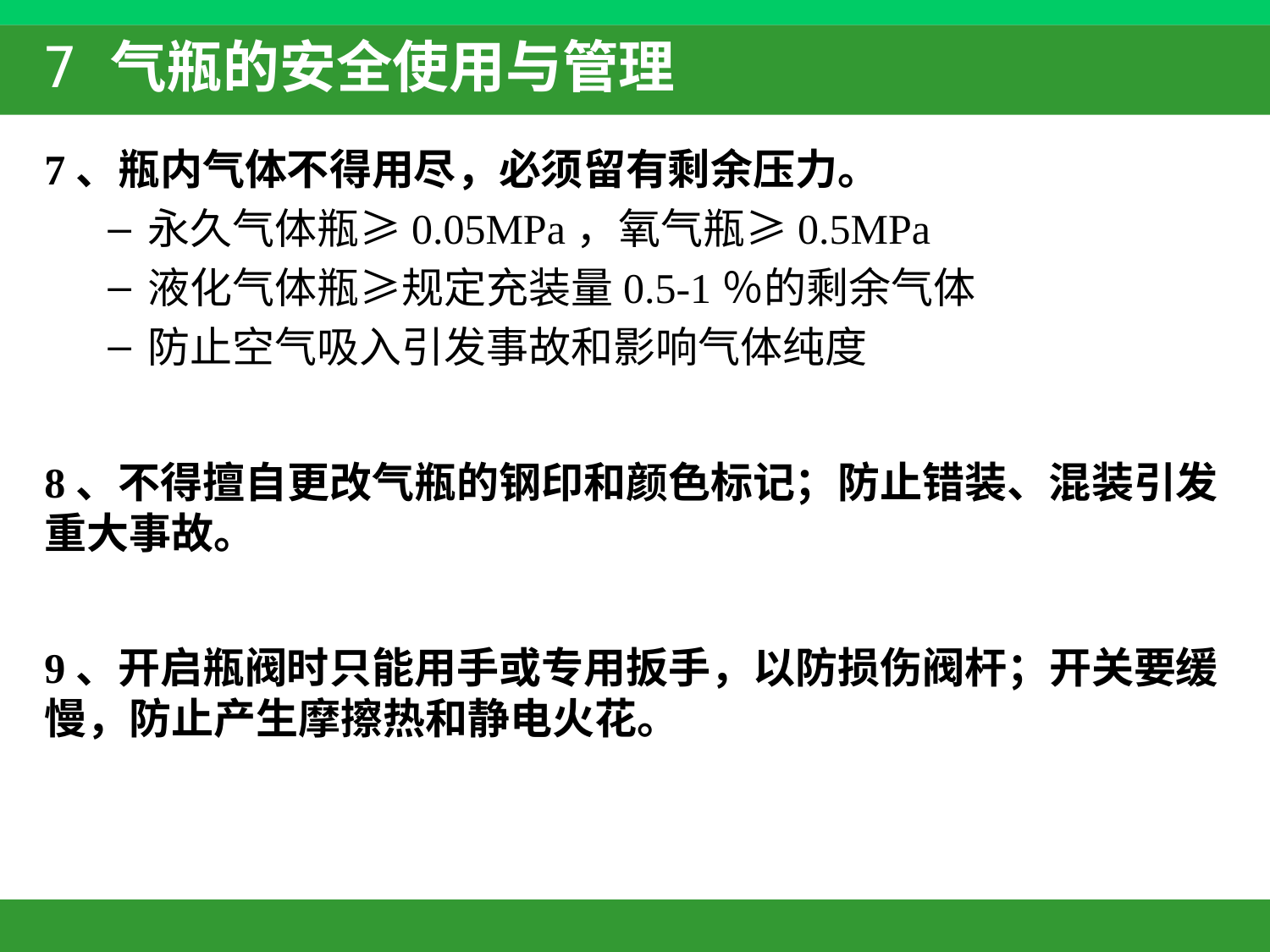

# 7 气瓶的安全使用与管理
7、瓶内气体不得用尽，必须留有剩余压力。
永久气体瓶≥0.05MPa，氧气瓶≥0.5MPa
液化气体瓶≥规定充装量0.5-1％的剩余气体
防止空气吸入引发事故和影响气体纯度

8、不得擅自更改气瓶的钢印和颜色标记；防止错装、混装引发重大事故。

9、开启瓶阀时只能用手或专用扳手，以防损伤阀杆；开关要缓慢，防止产生摩擦热和静电火花。